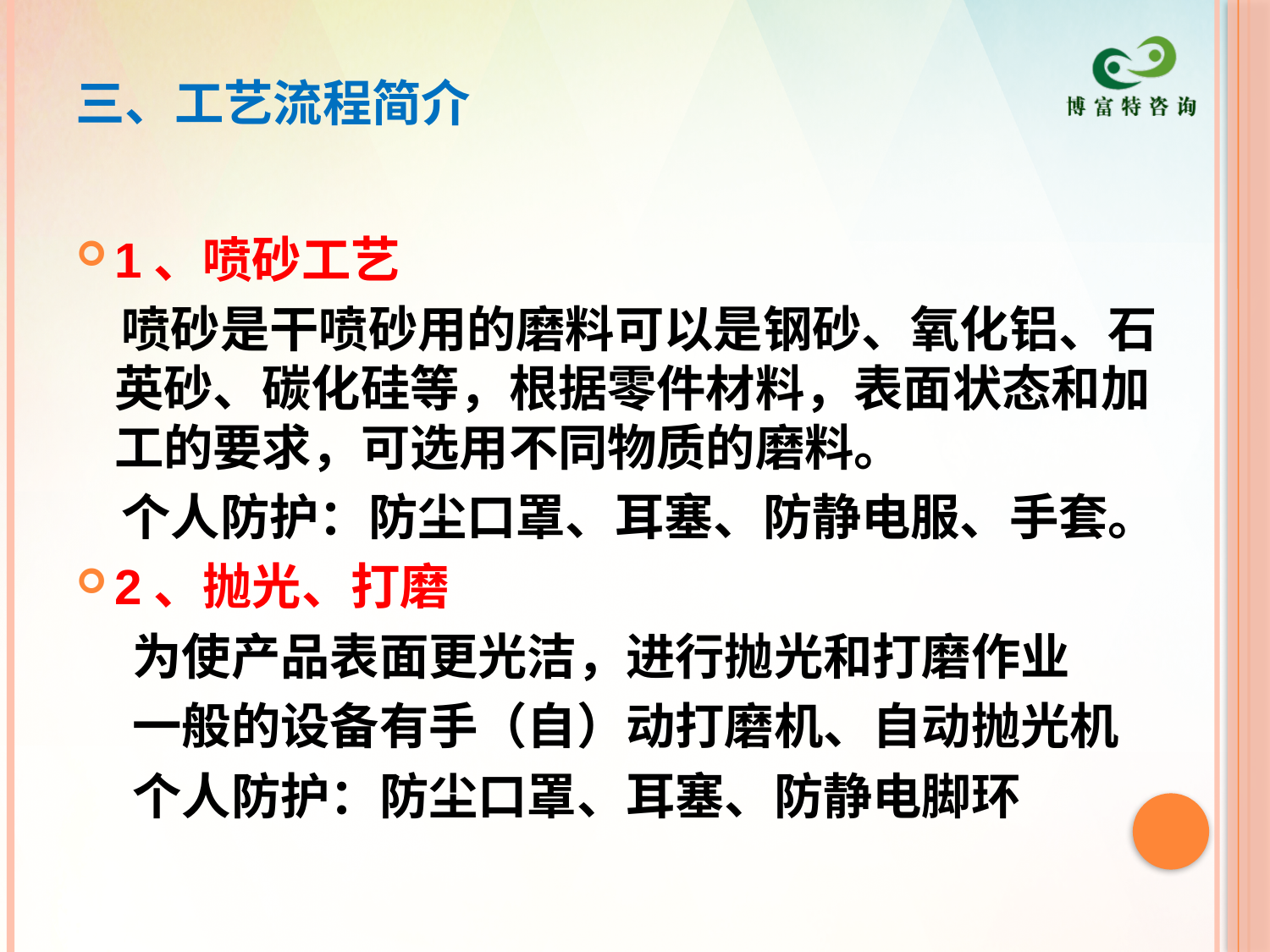

# 三、工艺流程简介
1、喷砂工艺
   喷砂是干喷砂用的磨料可以是钢砂、氧化铝、石英砂、碳化硅等，根据零件材料，表面状态和加工的要求，可选用不同物质的磨料。
   个人防护：防尘口罩、耳塞、防静电服、手套。
2、抛光、打磨
    为使产品表面更光洁，进行抛光和打磨作业
    一般的设备有手（自）动打磨机、自动抛光机
    个人防护：防尘口罩、耳塞、防静电脚环